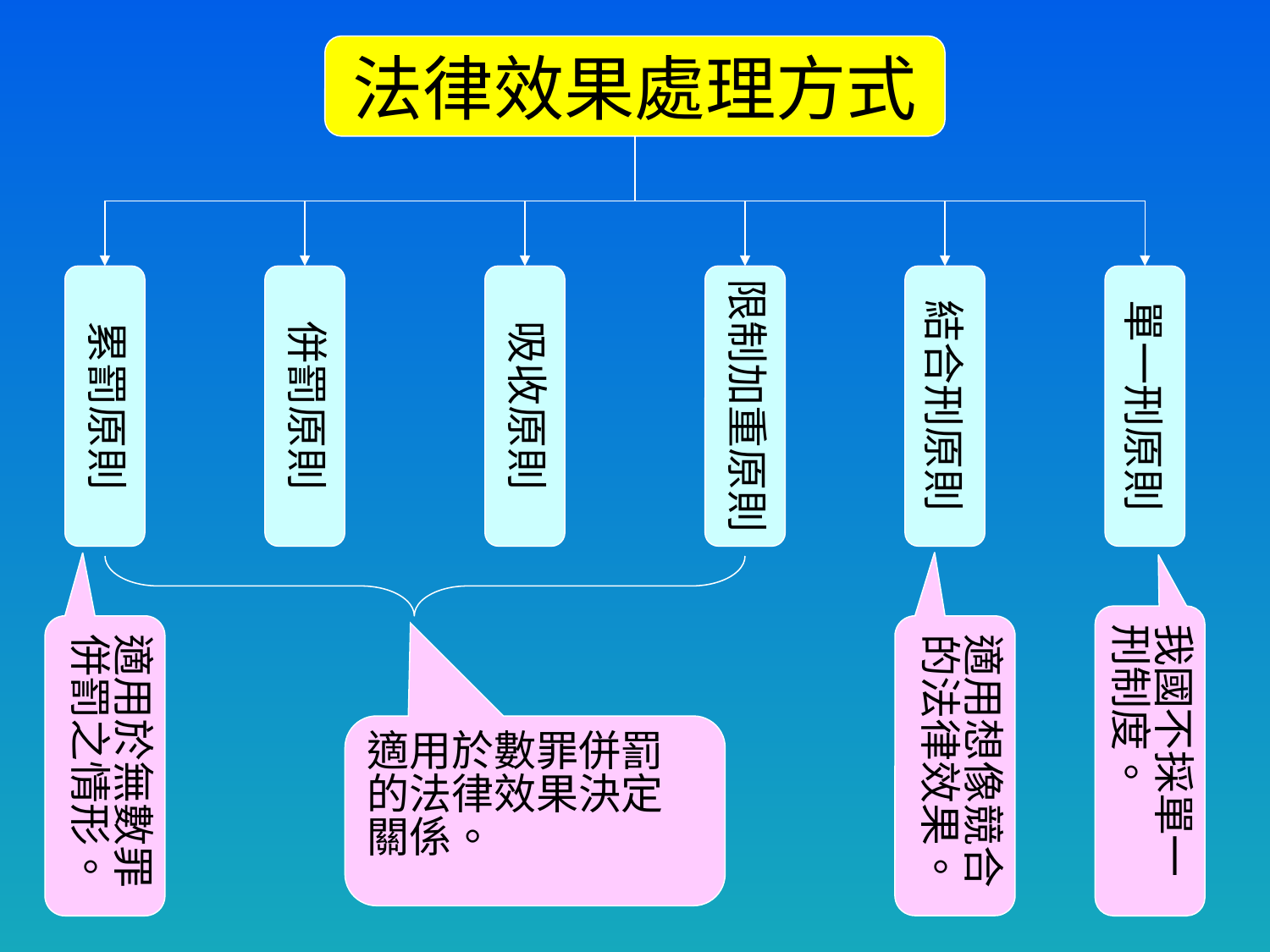

法律效果處理方式
累罰原則
併罰原則
吸收原則
限制加重原則
結合刑原則
單一刑原則

我國不採單一刑制度。
適用於無數罪併罰之情形。
適用想像競合的法律效果。
適用於數罪併罰的法律效果決定關係。